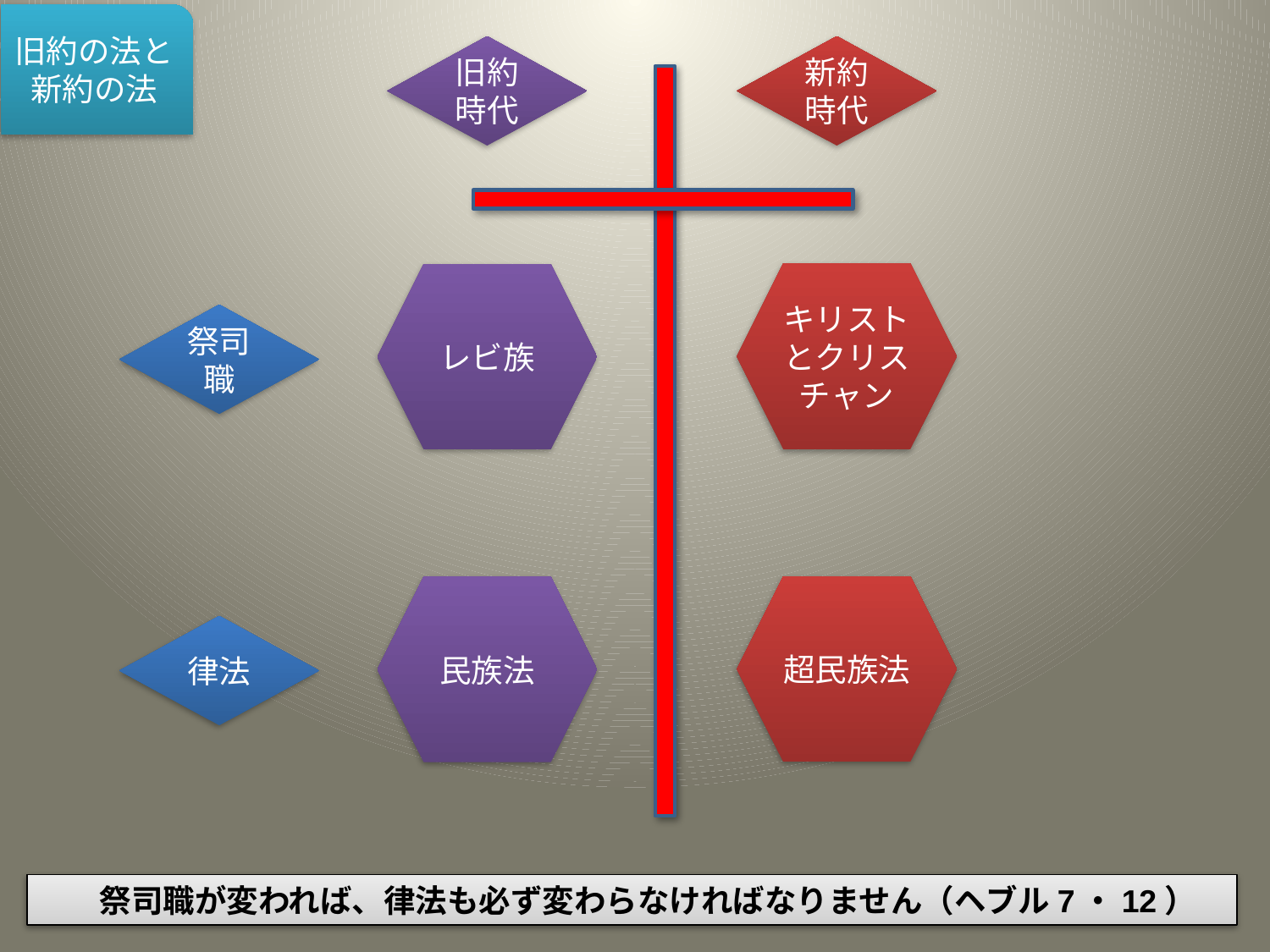

旧約の法と
新約の法
旧約時代
新約時代

キリストとクリスチャン
レビ族
祭司職
超民族法
民族法
律法
祭司職が変われば、律法も必ず変わらなければなりません（ヘブル7・12）